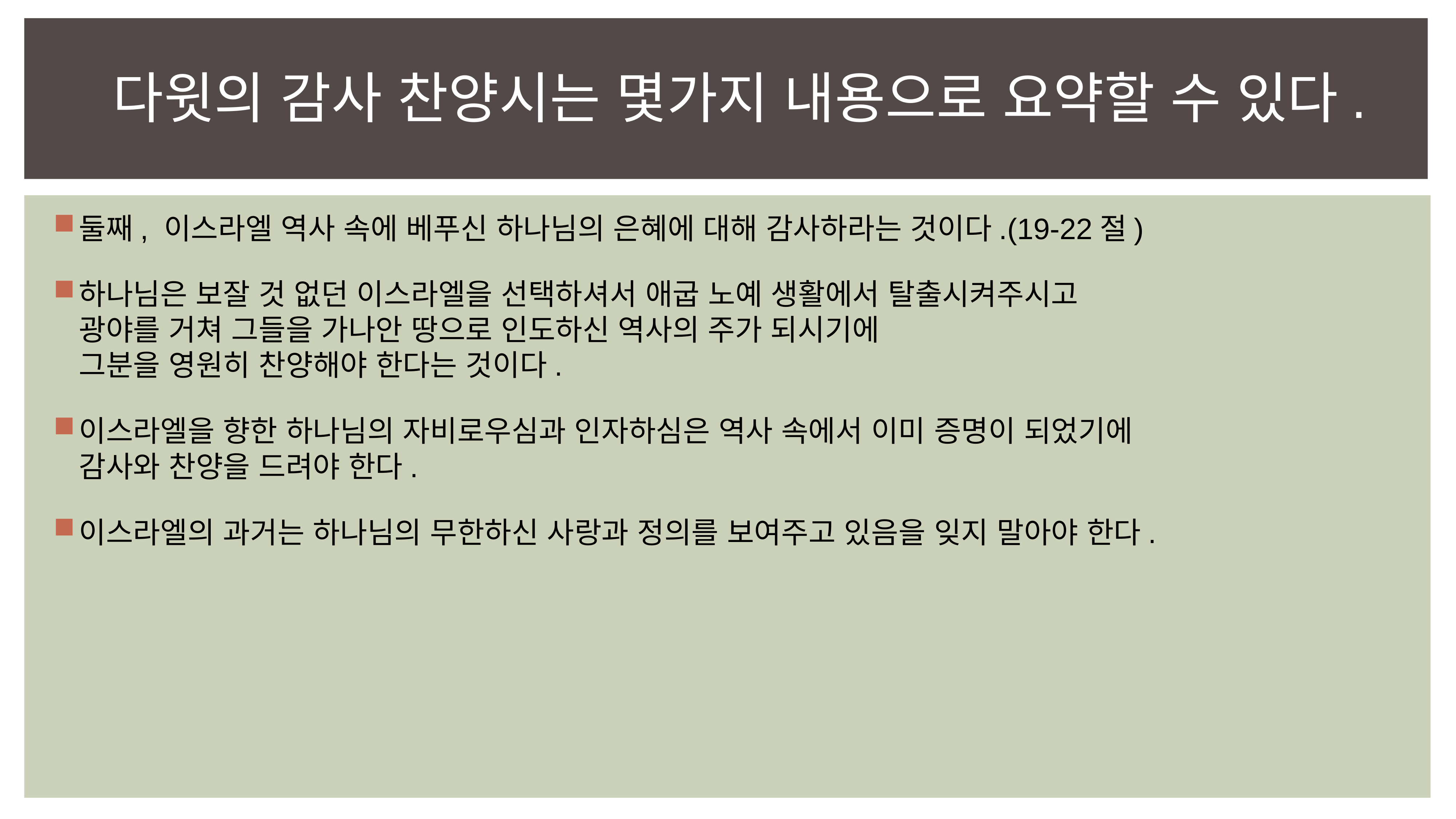

# 다윗의 감사 찬양시는 몇가지 내용으로 요약할 수 있다.

둘째, 이스라엘 역사 속에 베푸신 하나님의 은혜에 대해 감사하라는 것이다.(19-22절)
하나님은 보잘 것 없던 이스라엘을 선택하셔서 애굽 노예 생활에서 탈출시켜주시고
광야를 거쳐 그들을 가나안 땅으로 인도하신 역사의 주가 되시기에
그분을 영원히 찬양해야 한다는 것이다.
이스라엘을 향한 하나님의 자비로우심과 인자하심은 역사 속에서 이미 증명이 되었기에
감사와 찬양을 드려야 한다.
이스라엘의 과거는 하나님의 무한하신 사랑과 정의를 보여주고 있음을 잊지 말아야 한다.